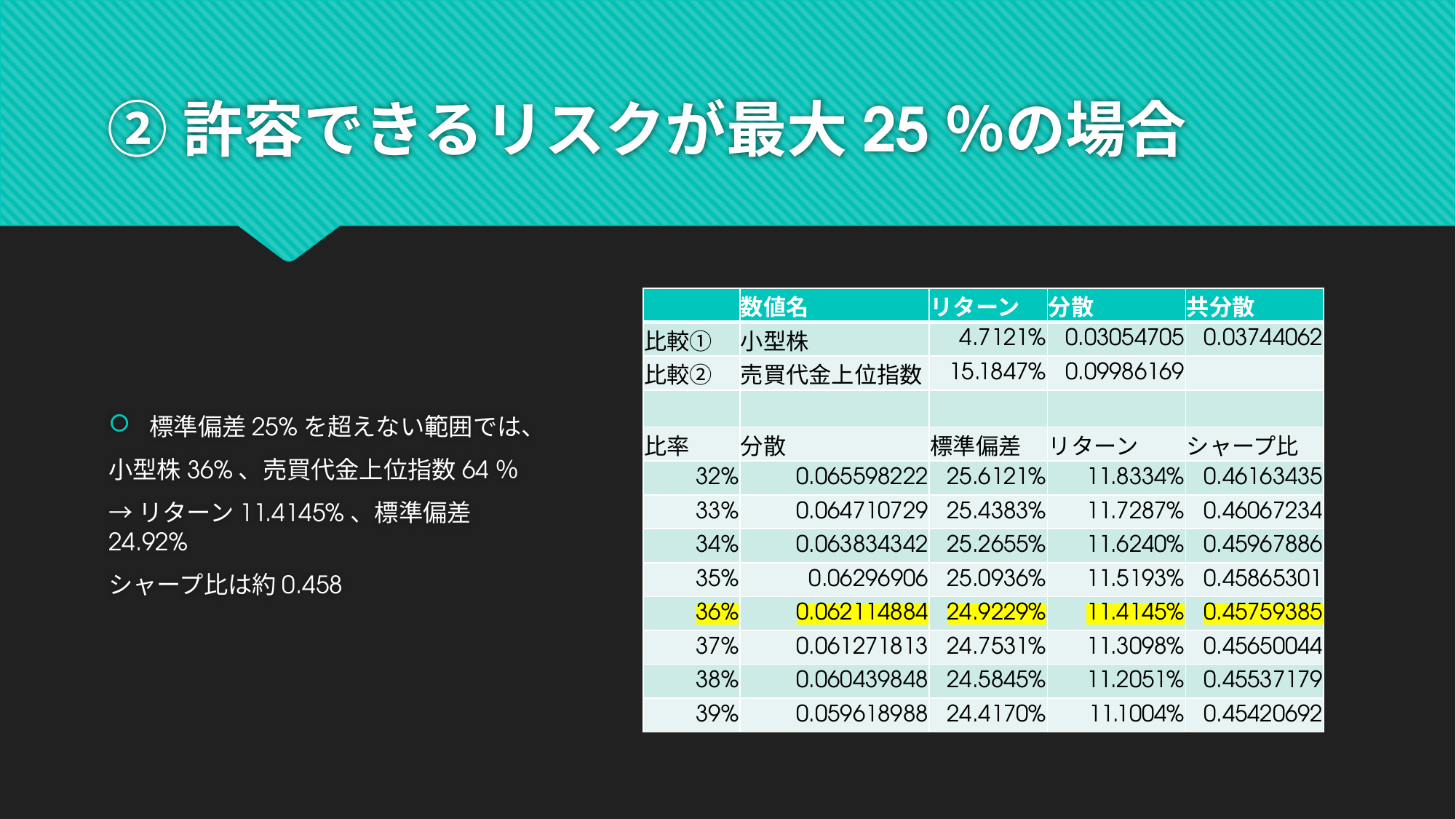

# ②許容できるリスクが最大25％の場合
標準偏差25%を超えない範囲では、
小型株36%、売買代金上位指数64％
→リターン11.4145%、標準偏差24.92%
シャープ比は約0.458
|  | 数値名 | リターン | 分散 | 共分散 |
| --- | --- | --- | --- | --- |
| 比較① | 小型株 | 4.7121% | 0.03054705 | 0.03744062 |
| 比較② | 売買代金上位指数 | 15.1847% | 0.09986169 |  |
|  |  |  |  |  |
| 比率 | 分散 | 標準偏差 | リターン | シャープ比 |
| 32% | 0.065598222 | 25.6121% | 11.8334% | 0.46163435 |
| 33% | 0.064710729 | 25.4383% | 11.7287% | 0.46067234 |
| 34% | 0.063834342 | 25.2655% | 11.6240% | 0.45967886 |
| 35% | 0.06296906 | 25.0936% | 11.5193% | 0.45865301 |
| 36% | 0.062114884 | 24.9229% | 11.4145% | 0.45759385 |
| 37% | 0.061271813 | 24.7531% | 11.3098% | 0.45650044 |
| 38% | 0.060439848 | 24.5845% | 11.2051% | 0.45537179 |
| 39% | 0.059618988 | 24.4170% | 11.1004% | 0.45420692 |